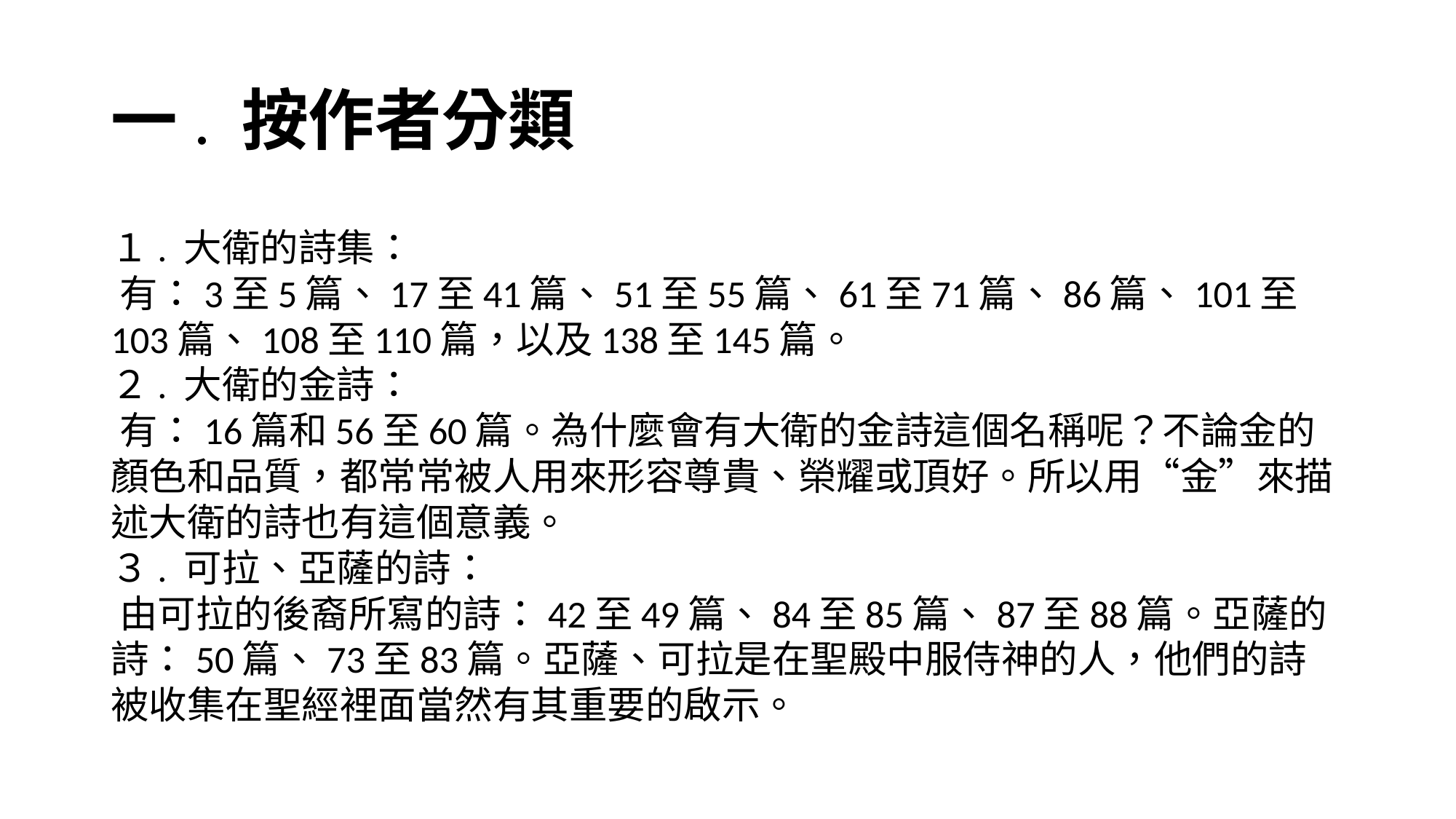

# 一. 按作者分類
１. 大衛的詩集：
 有：3至5篇、17至41篇、51至55篇、61至71篇、86篇、101至103篇、108至110篇，以及138至145篇。
２. 大衛的金詩：
 有：16篇和56至60篇。為什麼會有大衛的金詩這個名稱呢？不論金的顏色和品質，都常常被人用來形容尊貴、榮耀或頂好。所以用“金”來描述大衛的詩也有這個意義。
３. 可拉、亞薩的詩：
 由可拉的後裔所寫的詩：42至49篇、84至85篇、87至88篇。亞薩的詩：50篇、73至83篇。亞薩、可拉是在聖殿中服侍神的人，他們的詩被收集在聖經裡面當然有其重要的啟示。